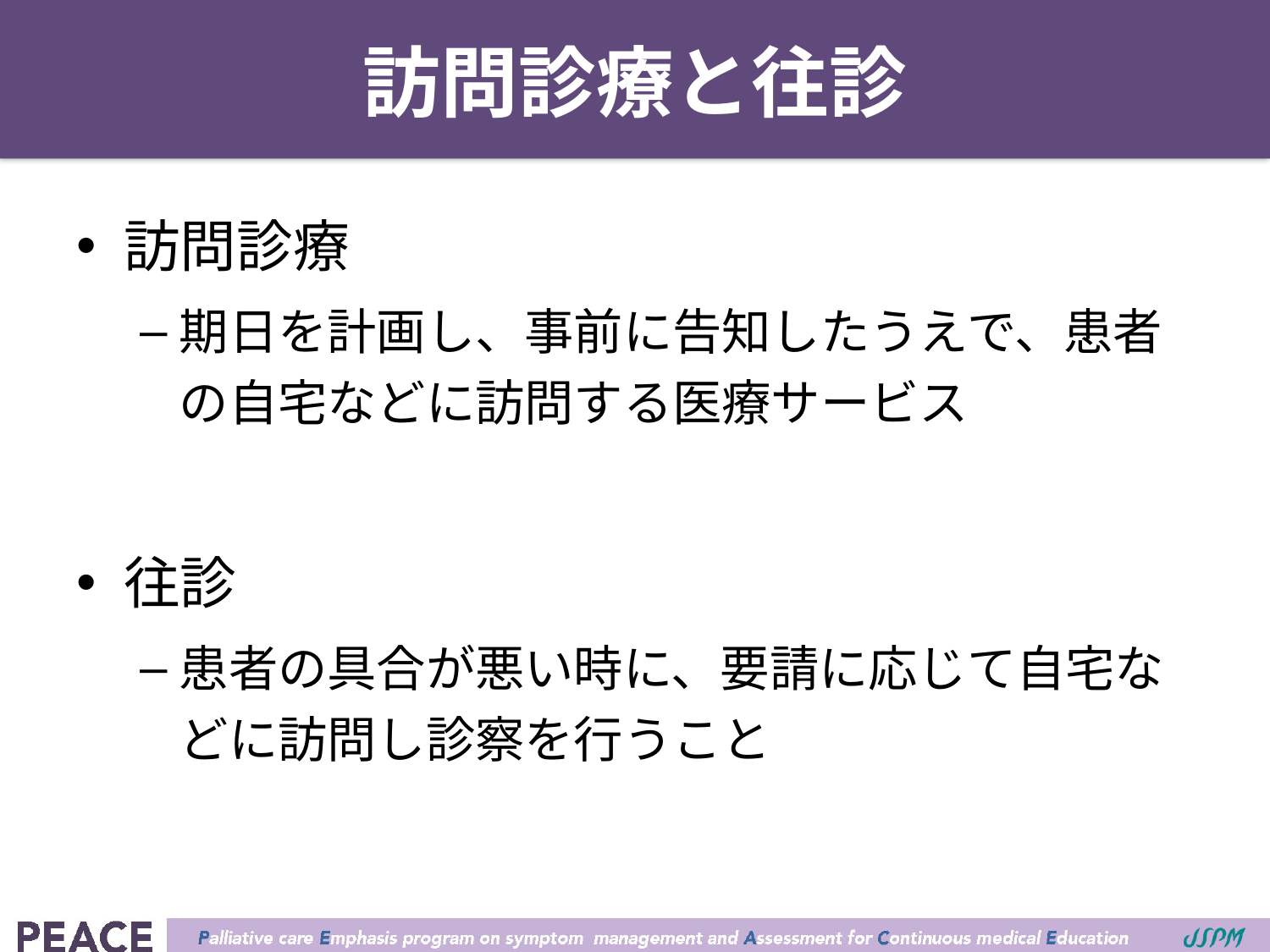

# 訪問診療と往診
訪問診療
期日を計画し、事前に告知したうえで、患者の自宅などに訪問する医療サービス

往診
患者の具合が悪い時に、要請に応じて自宅などに訪問し診察を行うこと